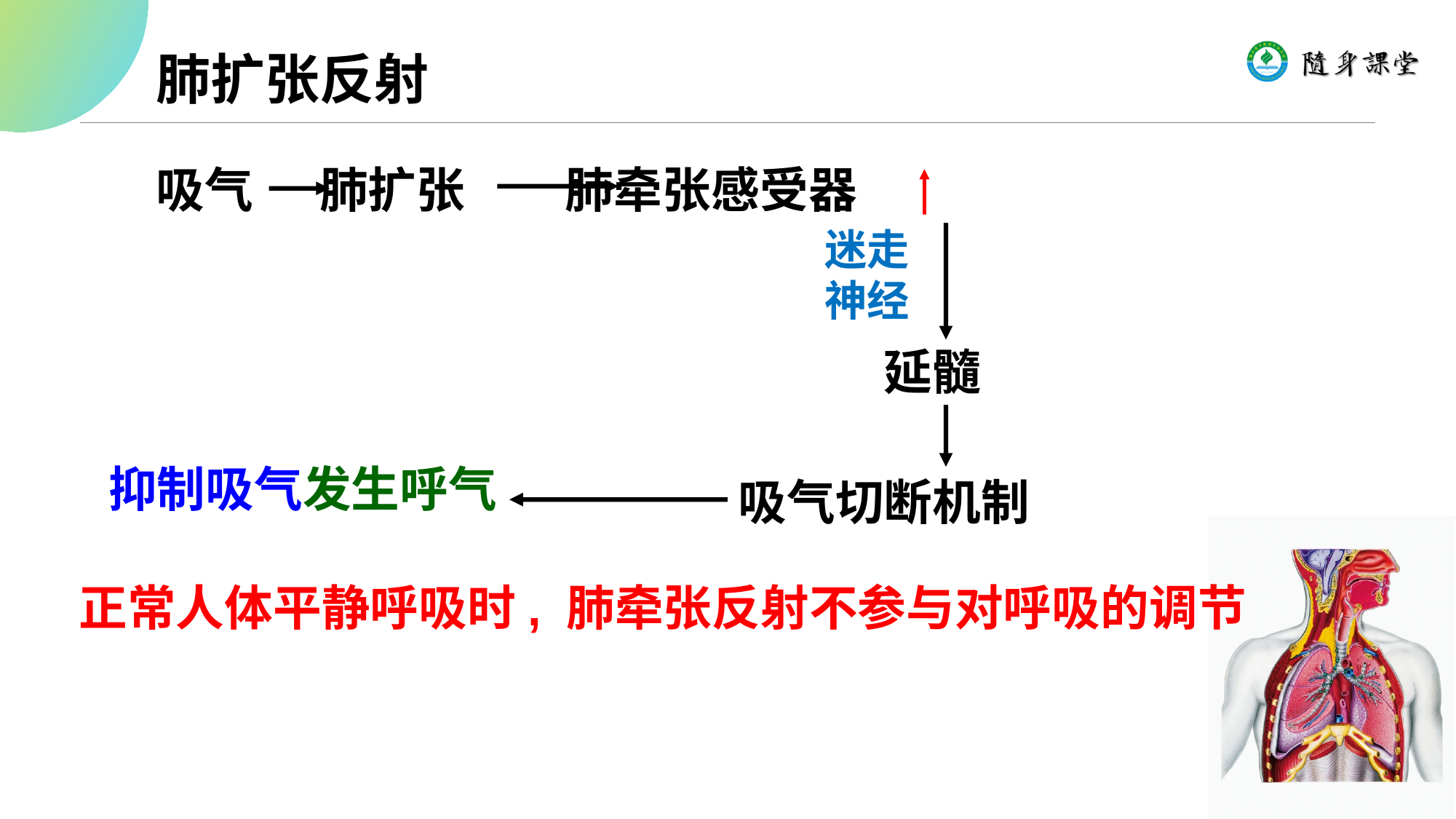

肺扩张反射
吸气      肺扩张         肺牵张感受器

迷走神经

延髓

抑制吸气发生呼气
吸气切断机制

正常人体平静呼吸时, 肺牵张反射不参与对呼吸的调节